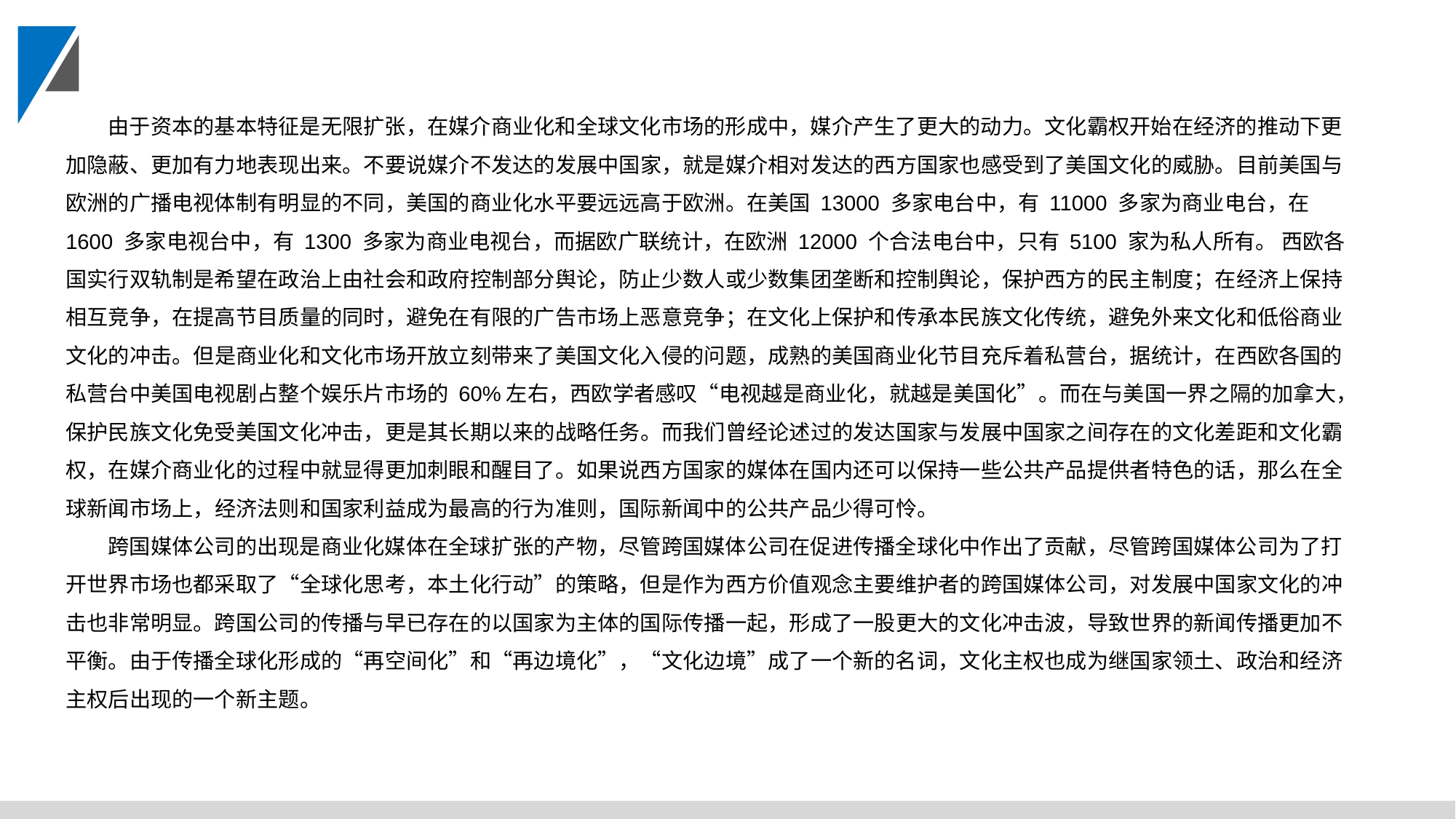

由于资本的基本特征是无限扩张，在媒介商业化和全球文化市场的形成中，媒介产生了更大的动力。文化霸权开始在经济的推动下更加隐蔽、更加有力地表现出来。不要说媒介不发达的发展中国家，就是媒介相对发达的西方国家也感受到了美国文化的威胁。目前美国与欧洲的广播电视体制有明显的不同，美国的商业化水平要远远高于欧洲。在美国 13000 多家电台中，有 11000 多家为商业电台，在 1600 多家电视台中，有 1300 多家为商业电视台，而据欧广联统计，在欧洲 12000 个合法电台中，只有 5100 家为私人所有。 西欧各国实行双轨制是希望在政治上由社会和政府控制部分舆论，防止少数人或少数集团垄断和控制舆论，保护西方的民主制度；在经济上保持相互竞争，在提高节目质量的同时，避免在有限的广告市场上恶意竞争；在文化上保护和传承本民族文化传统，避免外来文化和低俗商业文化的冲击。但是商业化和文化市场开放立刻带来了美国文化入侵的问题，成熟的美国商业化节目充斥着私营台，据统计，在西欧各国的私营台中美国电视剧占整个娱乐片市场的 60%左右，西欧学者感叹“电视越是商业化，就越是美国化”。而在与美国一界之隔的加拿大，保护民族文化免受美国文化冲击，更是其长期以来的战略任务。而我们曾经论述过的发达国家与发展中国家之间存在的文化差距和文化霸权，在媒介商业化的过程中就显得更加刺眼和醒目了。如果说西方国家的媒体在国内还可以保持一些公共产品提供者特色的话，那么在全球新闻市场上，经济法则和国家利益成为最高的行为准则，国际新闻中的公共产品少得可怜。
跨国媒体公司的出现是商业化媒体在全球扩张的产物，尽管跨国媒体公司在促进传播全球化中作出了贡献，尽管跨国媒体公司为了打开世界市场也都采取了“全球化思考，本土化行动”的策略，但是作为西方价值观念主要维护者的跨国媒体公司，对发展中国家文化的冲击也非常明显。跨国公司的传播与早已存在的以国家为主体的国际传播一起，形成了一股更大的文化冲击波，导致世界的新闻传播更加不平衡。由于传播全球化形成的“再空间化”和“再边境化”，“文化边境”成了一个新的名词，文化主权也成为继国家领土、政治和经济主权后出现的一个新主题。